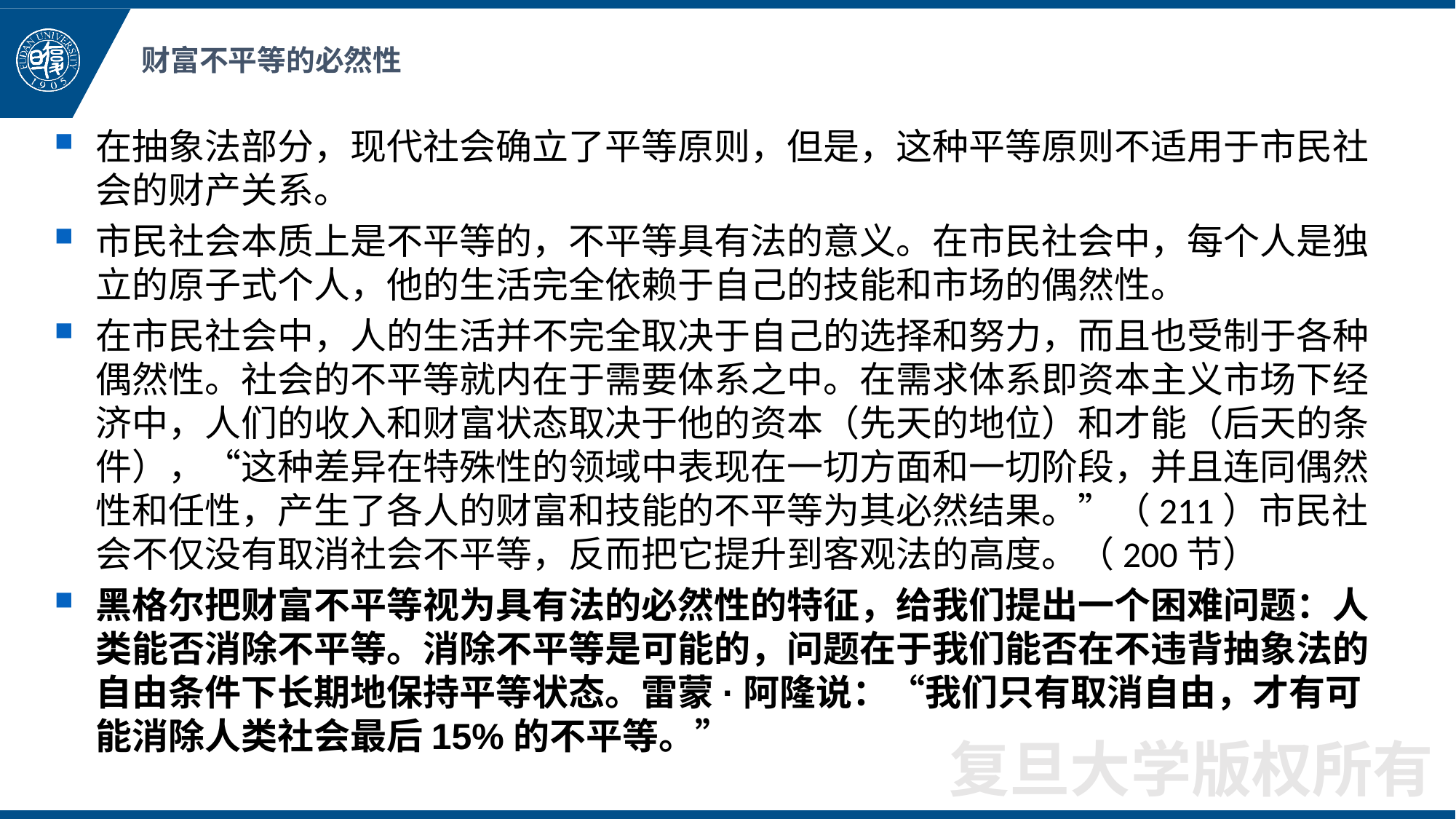

# 财富不平等的必然性
在抽象法部分，现代社会确立了平等原则，但是，这种平等原则不适用于市民社会的财产关系。
市民社会本质上是不平等的，不平等具有法的意义。在市民社会中，每个人是独立的原子式个人，他的生活完全依赖于自己的技能和市场的偶然性。
在市民社会中，人的生活并不完全取决于自己的选择和努力，而且也受制于各种偶然性。社会的不平等就内在于需要体系之中。在需求体系即资本主义市场下经济中，人们的收入和财富状态取决于他的资本（先天的地位）和才能（后天的条件），“这种差异在特殊性的领域中表现在一切方面和一切阶段，并且连同偶然性和任性，产生了各人的财富和技能的不平等为其必然结果。”（211）市民社会不仅没有取消社会不平等，反而把它提升到客观法的高度。（200节）
黑格尔把财富不平等视为具有法的必然性的特征，给我们提出一个困难问题：人类能否消除不平等。消除不平等是可能的，问题在于我们能否在不违背抽象法的自由条件下长期地保持平等状态。雷蒙·阿隆说：“我们只有取消自由，才有可能消除人类社会最后15%的不平等。”